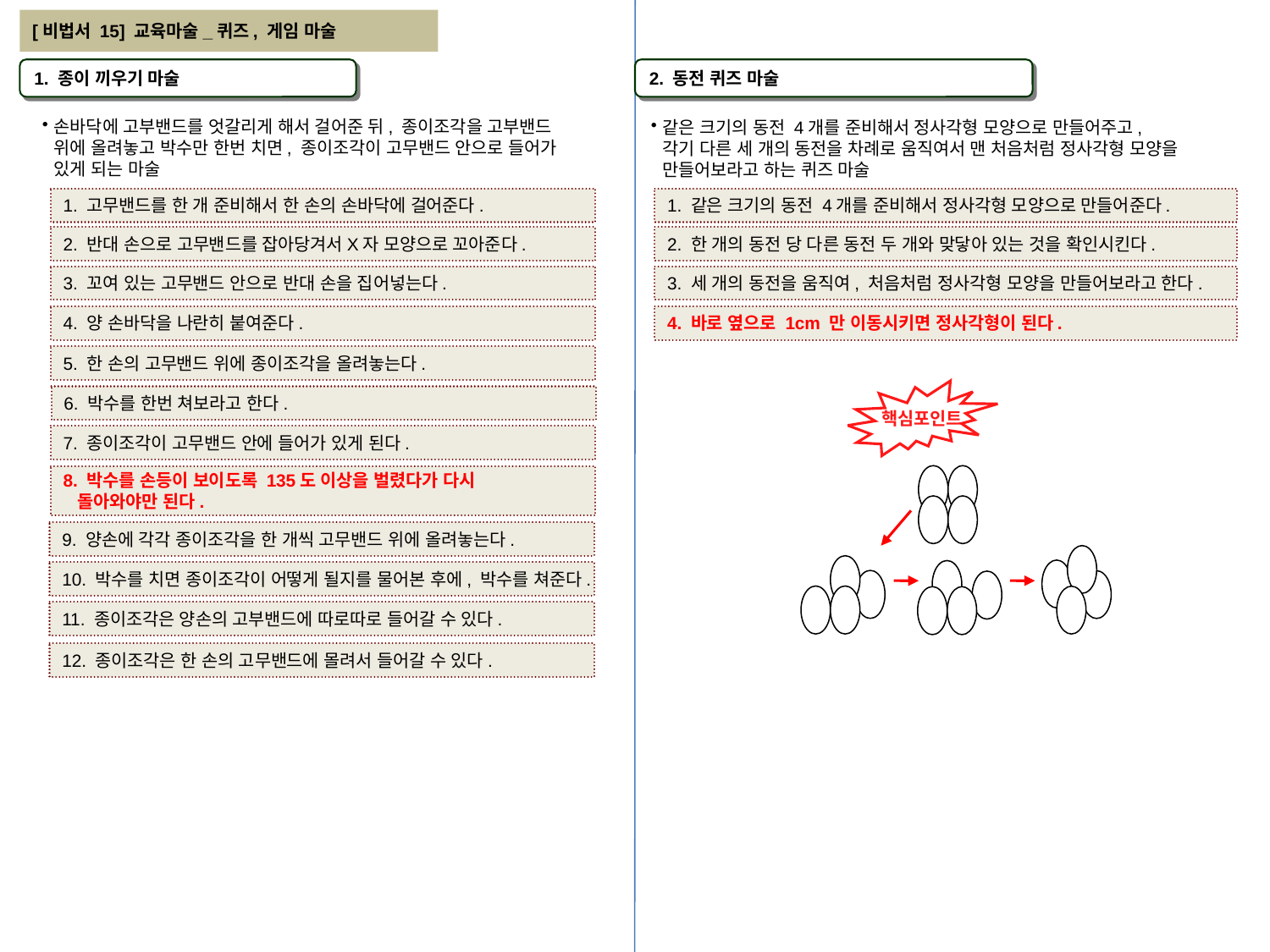

[비법서 15] 교육마술_퀴즈, 게임 마술
1. 종이 끼우기 마술
2. 동전 퀴즈 마술
손바닥에 고부밴드를 엇갈리게 해서 걸어준 뒤, 종이조각을 고부밴드
위에 올려놓고 박수만 한번 치면, 종이조각이 고무밴드 안으로 들어가
있게 되는 마술
같은 크기의 동전 4개를 준비해서 정사각형 모양으로 만들어주고,
각기 다른 세 개의 동전을 차례로 움직여서 맨 처음처럼 정사각형 모양을 만들어보라고 하는 퀴즈 마술
1. 고무밴드를 한 개 준비해서 한 손의 손바닥에 걸어준다.
1. 같은 크기의 동전 4개를 준비해서 정사각형 모양으로 만들어준다.
2. 반대 손으로 고무밴드를 잡아당겨서X자 모양으로 꼬아준다.
2. 한 개의 동전 당 다른 동전 두 개와 맞닿아 있는 것을 확인시킨다.
3. 꼬여 있는 고무밴드 안으로 반대 손을 집어넣는다.
3. 세 개의 동전을 움직여, 처음처럼 정사각형 모양을 만들어보라고 한다.
4. 양 손바닥을 나란히 붙여준다.
4. 바로 옆으로 1cm 만 이동시키면 정사각형이 된다.
5. 한 손의 고무밴드 위에 종이조각을 올려놓는다.

6. 박수를 한번 쳐보라고 한다.
핵심포인트
7. 종이조각이 고무밴드 안에 들어가 있게 된다.

8. 박수를 손등이 보이도록 135도 이상을 벌렸다가 다시
   돌아와야만 된다.

9. 양손에 각각 종이조각을 한 개씩 고무밴드 위에 올려놓는다.
1/3

10. 박수를 치면 종이조각이 어떻게 될지를 물어본 후에, 박수를 쳐준다.

11. 종이조각은 양손의 고부밴드에 따로따로 들어갈 수 있다.
12. 종이조각은 한 손의 고무밴드에 몰려서 들어갈 수 있다.